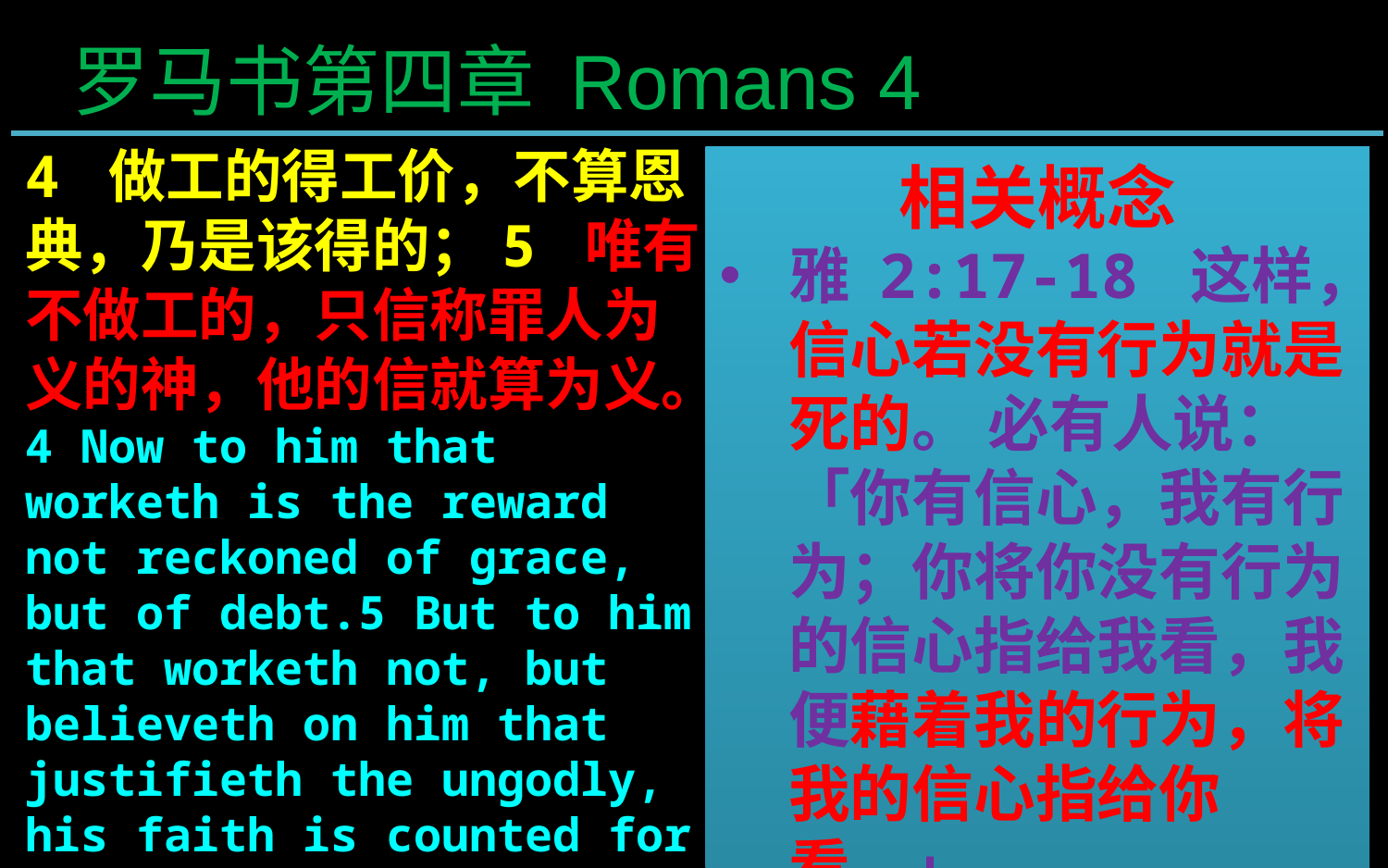

罗马书第四章 Romans 4
4 做工的得工价，不算恩典，乃是该得的；5 唯有不做工的，只信称罪人为义的神，他的信就算为义。
4 Now to him that worketh is the reward not reckoned of grace, but of debt.5 But to him that worketh not, but believeth on him that justifieth the ungodly, his faith is counted for righteousness.
相关概念
雅 2:17-18 这样，信心若没有行为就是死的。 必有人说：「你有信心，我有行为；你将你没有行为的信心指给我看，我便藉着我的行为，将我的信心指给你看。」